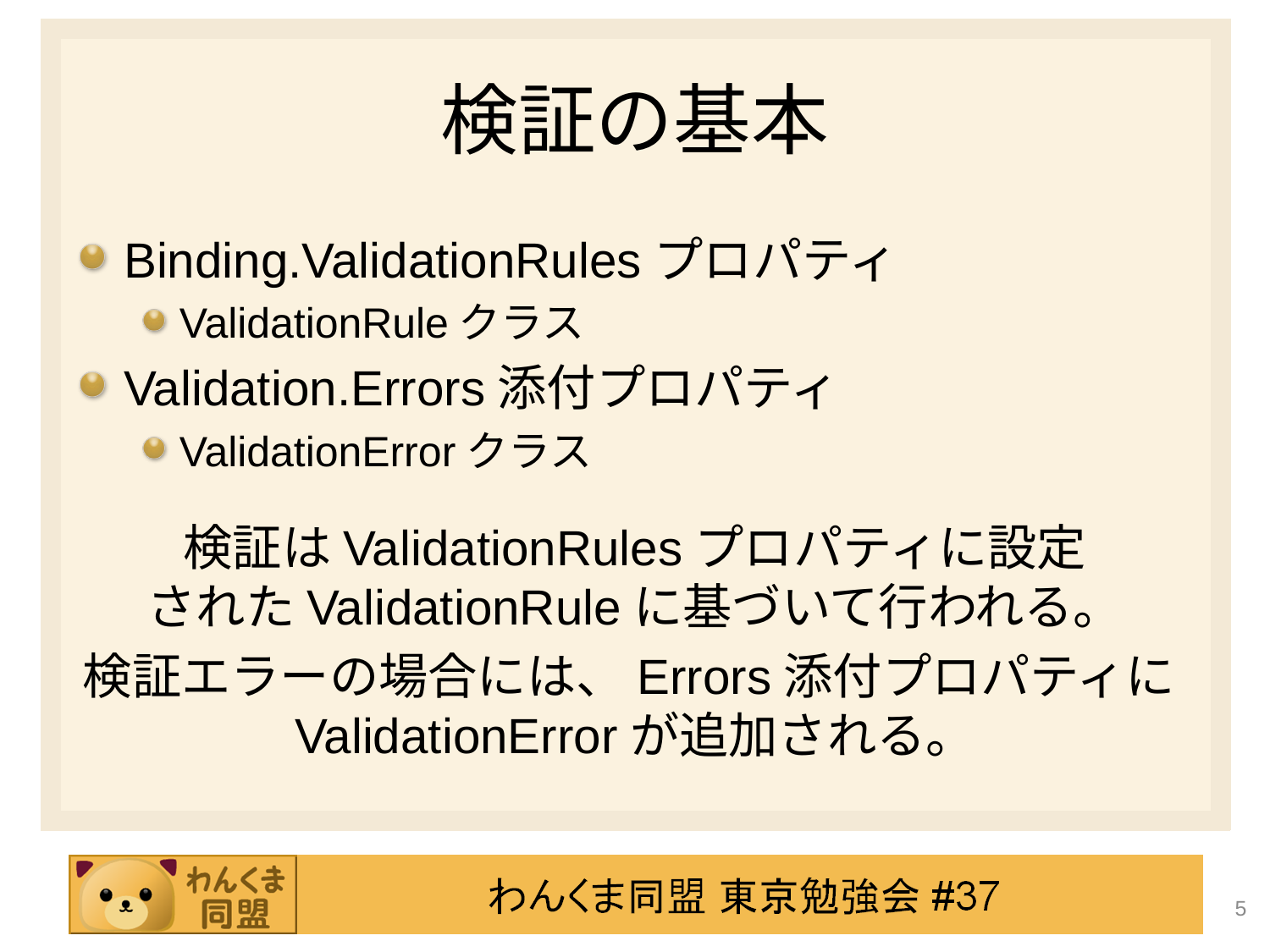

# 検証の基本
Binding.ValidationRulesプロパティ
ValidationRuleクラス
Validation.Errors添付プロパティ
ValidationErrorクラス
検証はValidationRulesプロパティに設定
されたValidationRuleに基づいて行われる。
検証エラーの場合には、Errors添付プロパティにValidationErrorが追加される。
5